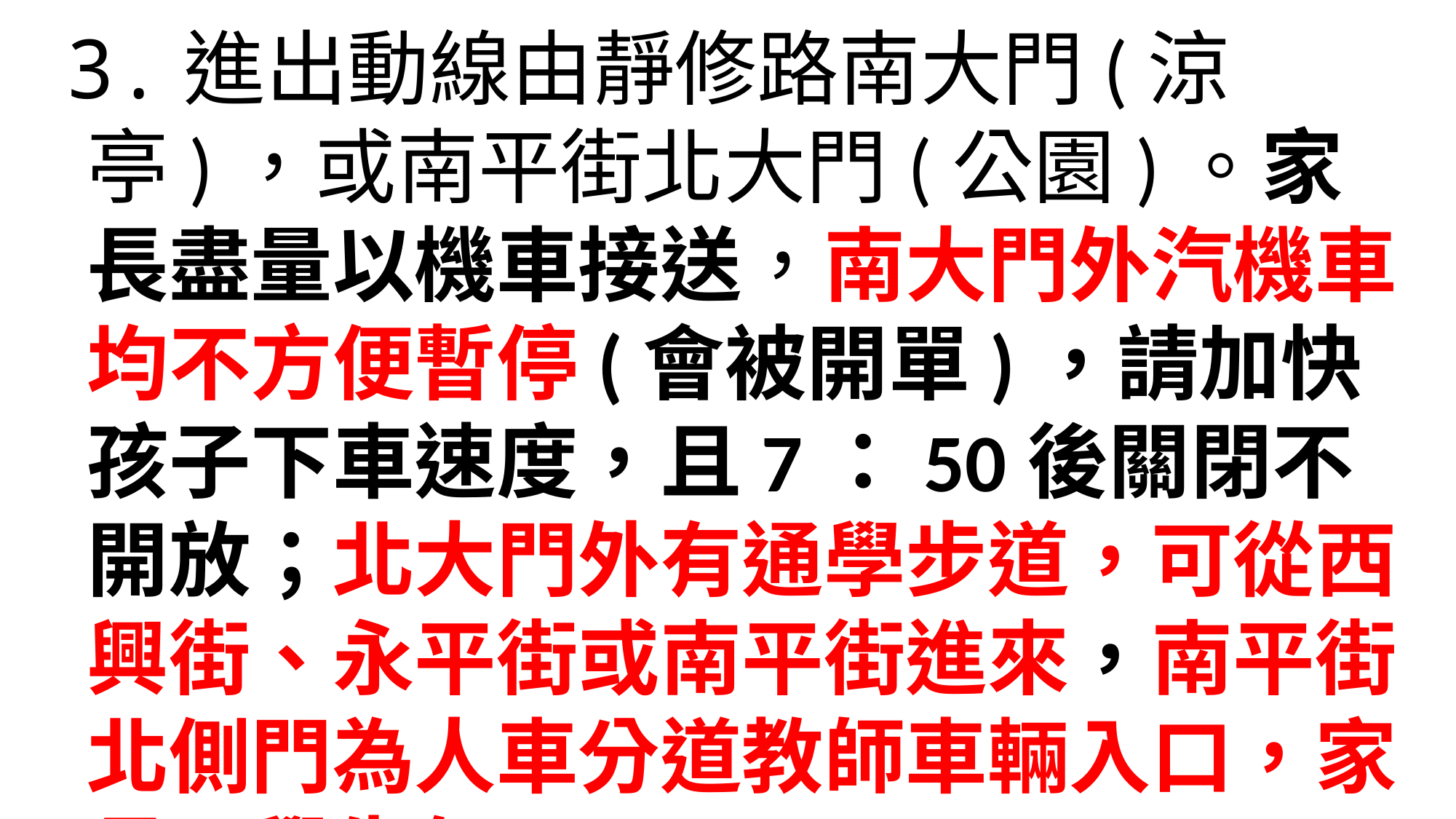

3.進出動線由靜修路南大門(涼亭)，或南平街北大門(公園)。家長盡量以機車接送，南大門外汽機車均不方便暫停(會被開單)，請加快孩子下車速度，且7：50後關閉不開放；北大門外有通學步道，可從西興街、永平街或南平街進來，南平街北側門為人車分道教師車輛入口，家長、學生勿入!